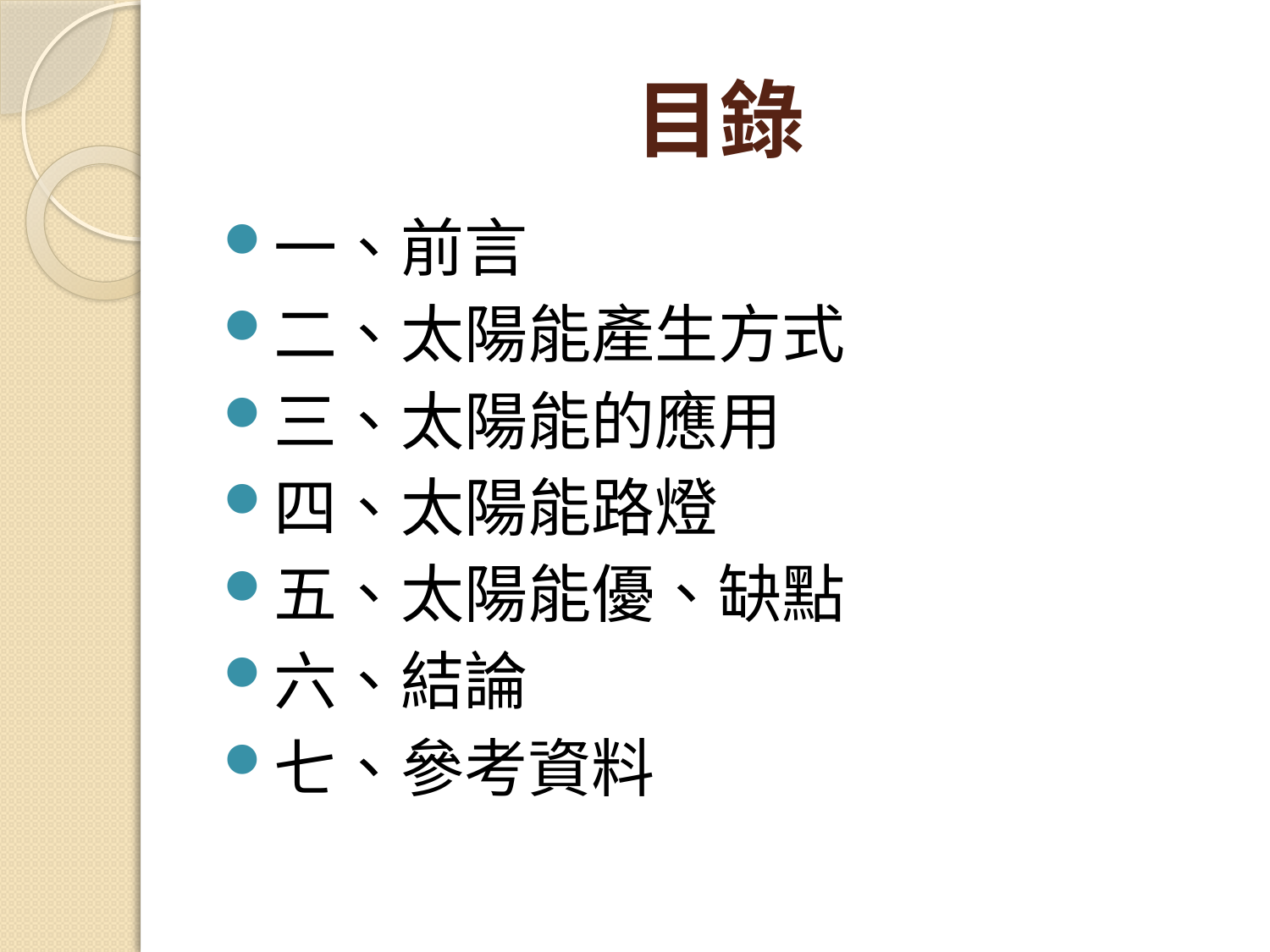

# 目錄
一、前言
二、太陽能產生方式
三、太陽能的應用
四、太陽能路燈
五、太陽能優、缺點
六、結論
七、參考資料